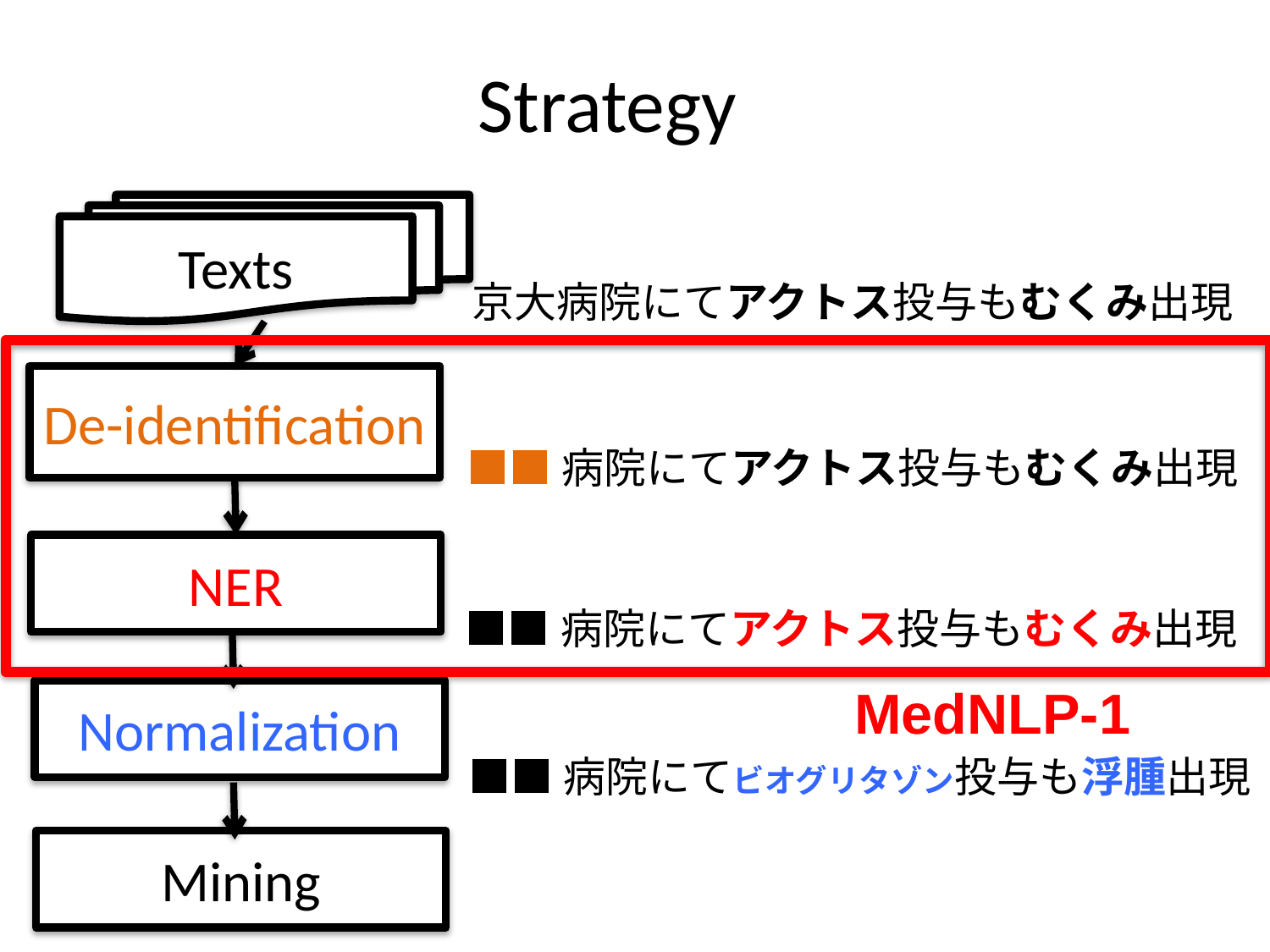

# Strategy
Texts
京大病院にてアクトス投与もむくみ出現

De-identification
■■病院にてアクトス投与もむくみ出現
NER
■■病院にてアクトス投与もむくみ出現
MedNLP-1
Normalization
■■病院にてビオグリタゾン投与も浮腫出現
Mining